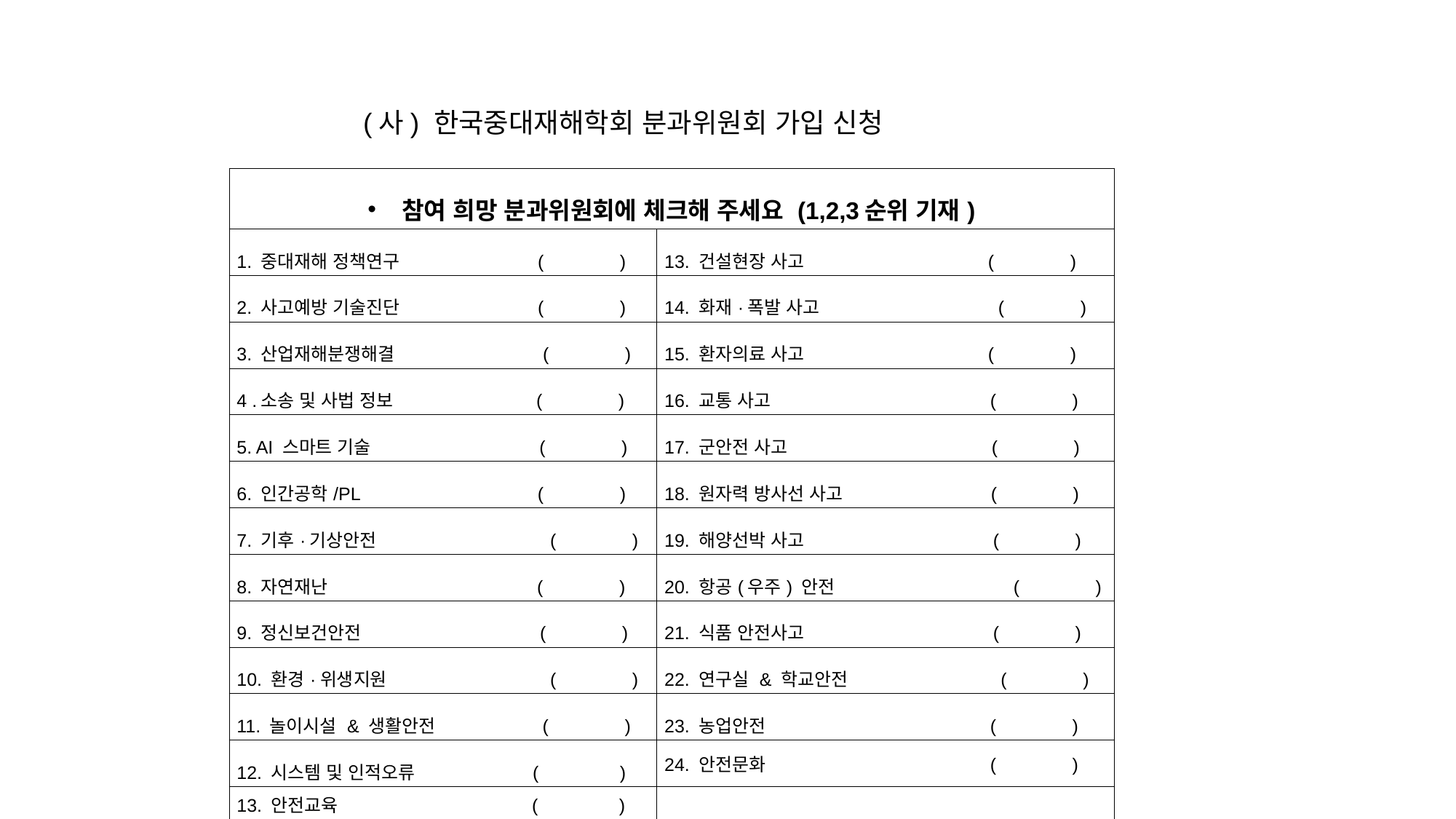

(사) 한국중대재해학회 분과위원회 가입 신청
| 참여 희망 분과위원회에 체크해 주세요 (1,2,3순위 기재) |  |
| --- | --- |
| 1. 중대재해 정책연구 ( ) | 13. 건설현장 사고 ( ) |
| 2. 사고예방 기술진단 ( ) | 14. 화재·폭발 사고 ( ) |
| 3. 산업재해분쟁해결 ( ) | 15. 환자의료 사고 ( ) |
| 4 .소송 및 사법 정보 ( ) | 16. 교통 사고 ( ) |
| 5. AI 스마트 기술 ( ) | 17. 군안전 사고 ( ) |
| 6. 인간공학/PL ( ) | 18. 원자력 방사선 사고 ( ) |
| 7. 기후·기상안전 ( ) | 19. 해양선박 사고 ( ) |
| 8. 자연재난 ( ) | 20. 항공(우주) 안전 ( ) |
| 9. 정신보건안전 ( ) | 21. 식품 안전사고 ( ) |
| 10. 환경·위생지원 ( ) | 22. 연구실 & 학교안전 ( ) |
| 11. 놀이시설 & 생활안전 ( ) | 23. 농업안전 ( ) |
| 12. 시스템 및 인적오류 ( ) | 24. 안전문화 ( ) |
| 13. 안전교육 ( ) |  |